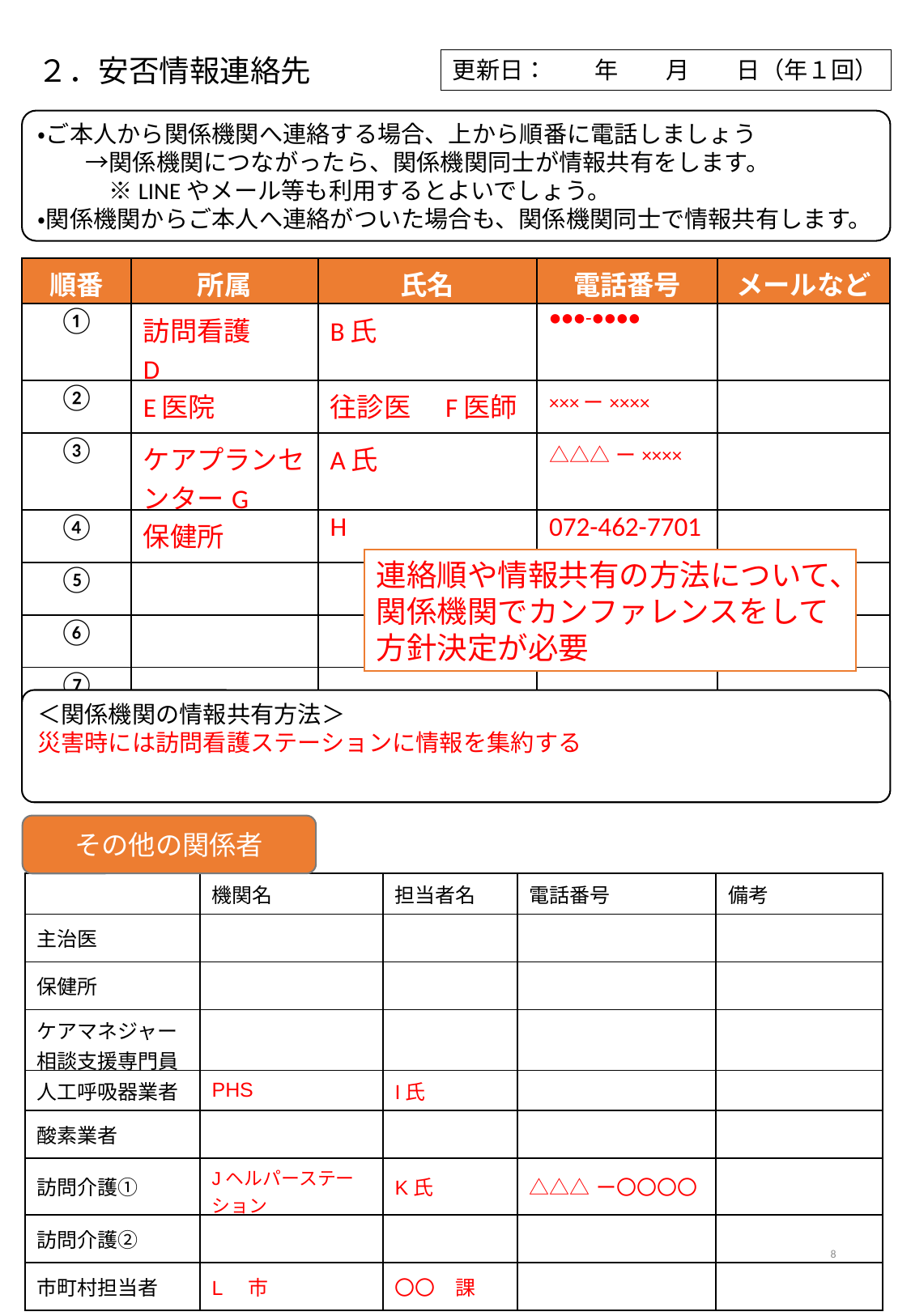

２．安否情報連絡先
更新日：　　年　　月　　日（年１回）
・ご本人から関係機関へ連絡する場合、上から順番に電話しましょう
　　→関係機関につながったら、関係機関同士が情報共有をします。
　　　※LINEやメール等も利用するとよいでしょう。
・関係機関からご本人へ連絡がついた場合も、関係機関同士で情報共有します。
| 順番 | 所属 | 氏名 | 電話番号 | メールなど |
| --- | --- | --- | --- | --- |
| ① | 訪問看護D | B氏 | ●●●-●●●● |  |
| ② | E医院 | 往診医　F医師 | ×××ー×××× |  |
| ③ | ケアプランセンターG | A氏 | △△△ー×××× |  |
| ④ | 保健所 | H | 072-462-7701 |  |
| ⑤ |  |  |  |  |
| ⑥ |  |  |  |  |
| ⑦ |  |  |  |  |
連絡順や情報共有の方法について、関係機関でカンファレンスをして方針決定が必要
＜関係機関の情報共有方法＞
災害時には訪問看護ステーションに情報を集約する

その他の関係者
|  | 機関名 | 担当者名 | 電話番号 | 備考 |
| --- | --- | --- | --- | --- |
| 主治医 |  |  |  |  |
| 保健所 |  |  |  |  |
| ケアマネジャー 相談支援専門員 |  |  |  |  |
| 人工呼吸器業者 | PHS | I氏 |  |  |
| 酸素業者 |  |  |  |  |
| 訪問介護① | Jヘルパーステーション | K氏 | △△△ー〇〇〇〇 |  |
| 訪問介護② |  |  |  |  |
| 市町村担当者 | L　市 | 〇〇　課 |  |  |
8